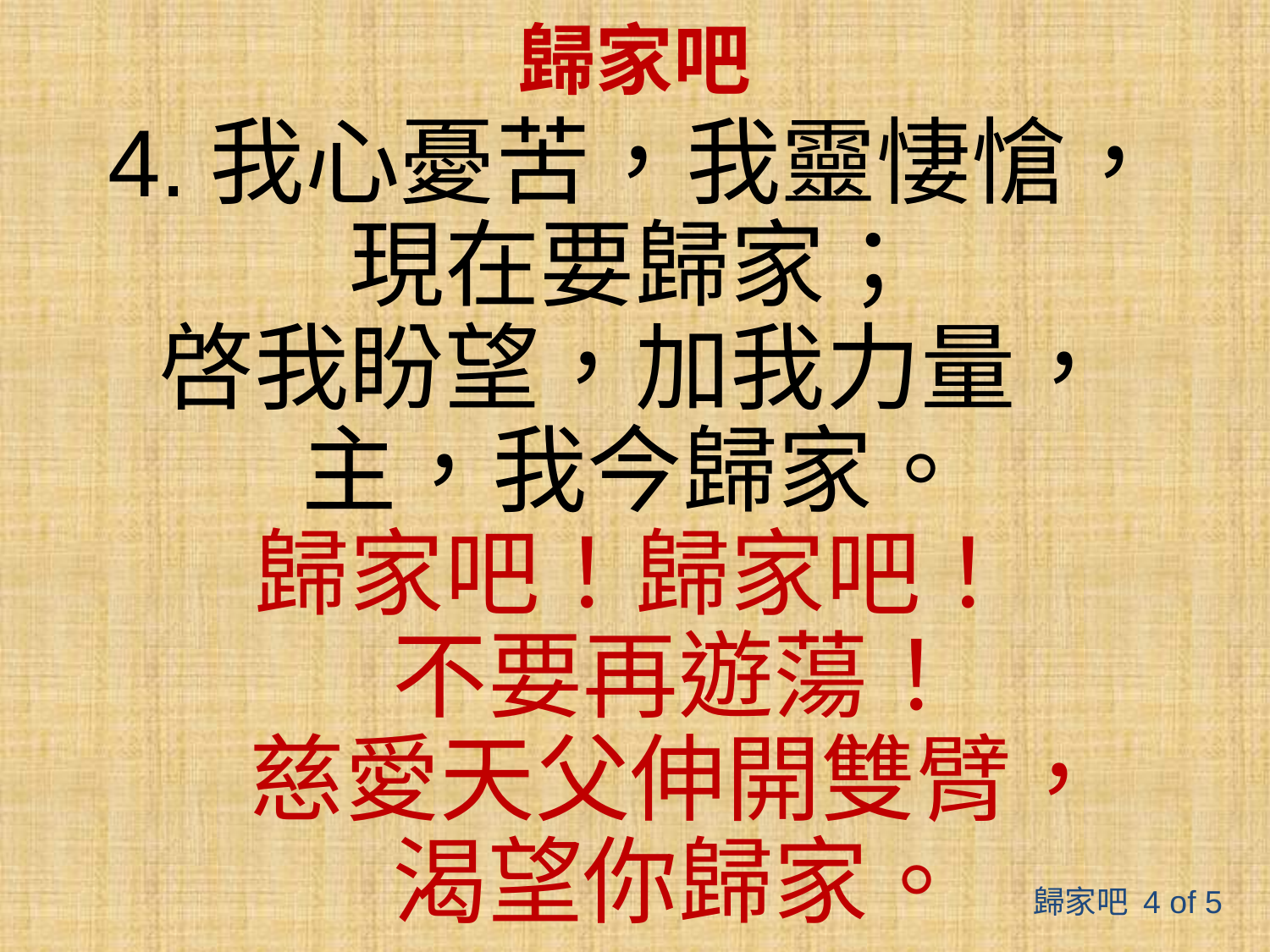

# 歸家吧
4.我心憂苦，我靈悽愴，
現在要歸家；
啓我盼望，加我力量，
主，我今歸家。
歸家吧！歸家吧！
   不要再遊蕩！
   慈愛天父伸開雙臂，
   渴望你歸家。

歸家吧 4 of 5